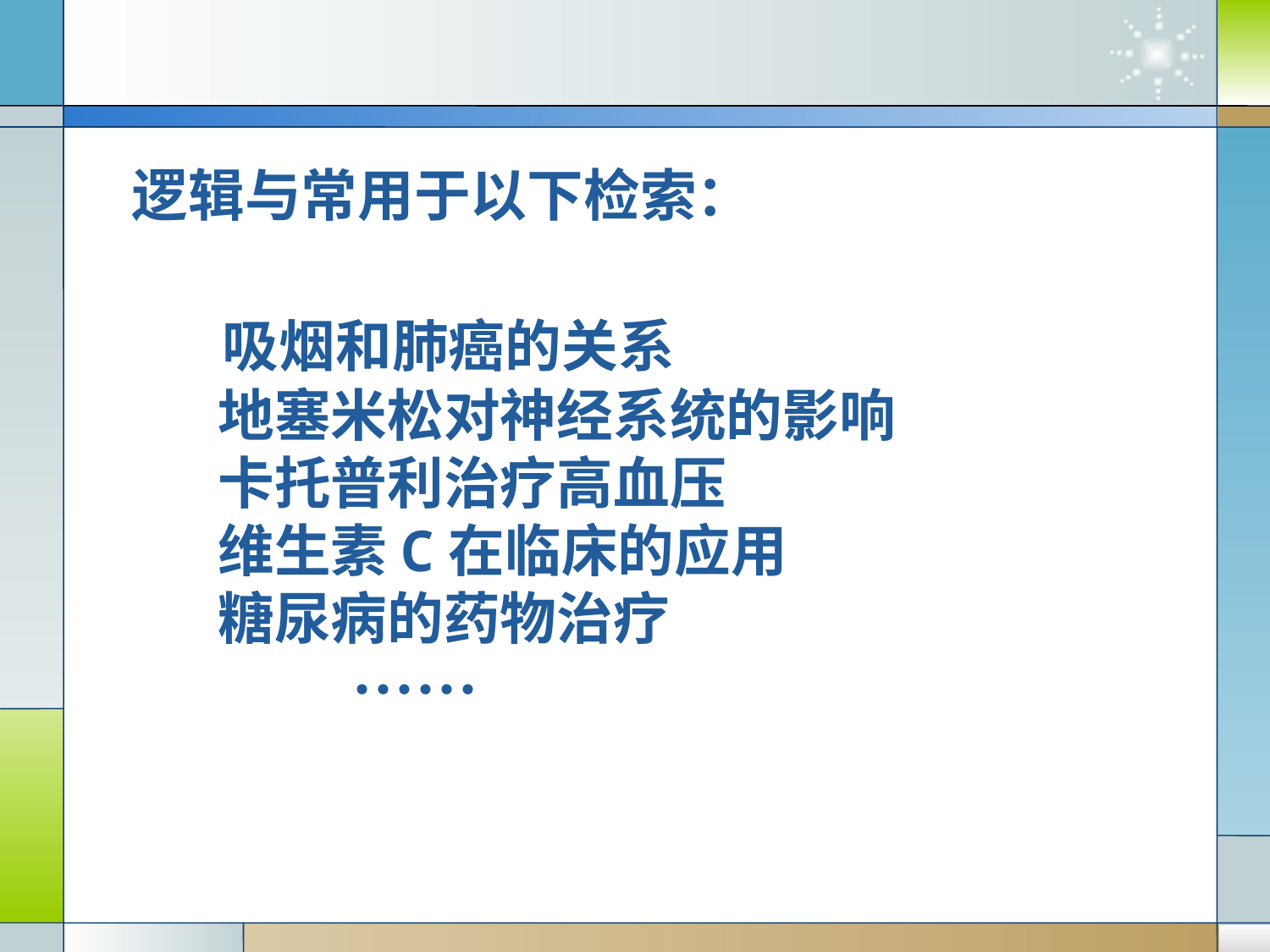

逻辑与常用于以下检索：
   吸烟和肺癌的关系
   地塞米松对神经系统的影响
   卡托普利治疗高血压
   维生素C在临床的应用
   糖尿病的药物治疗
            ……